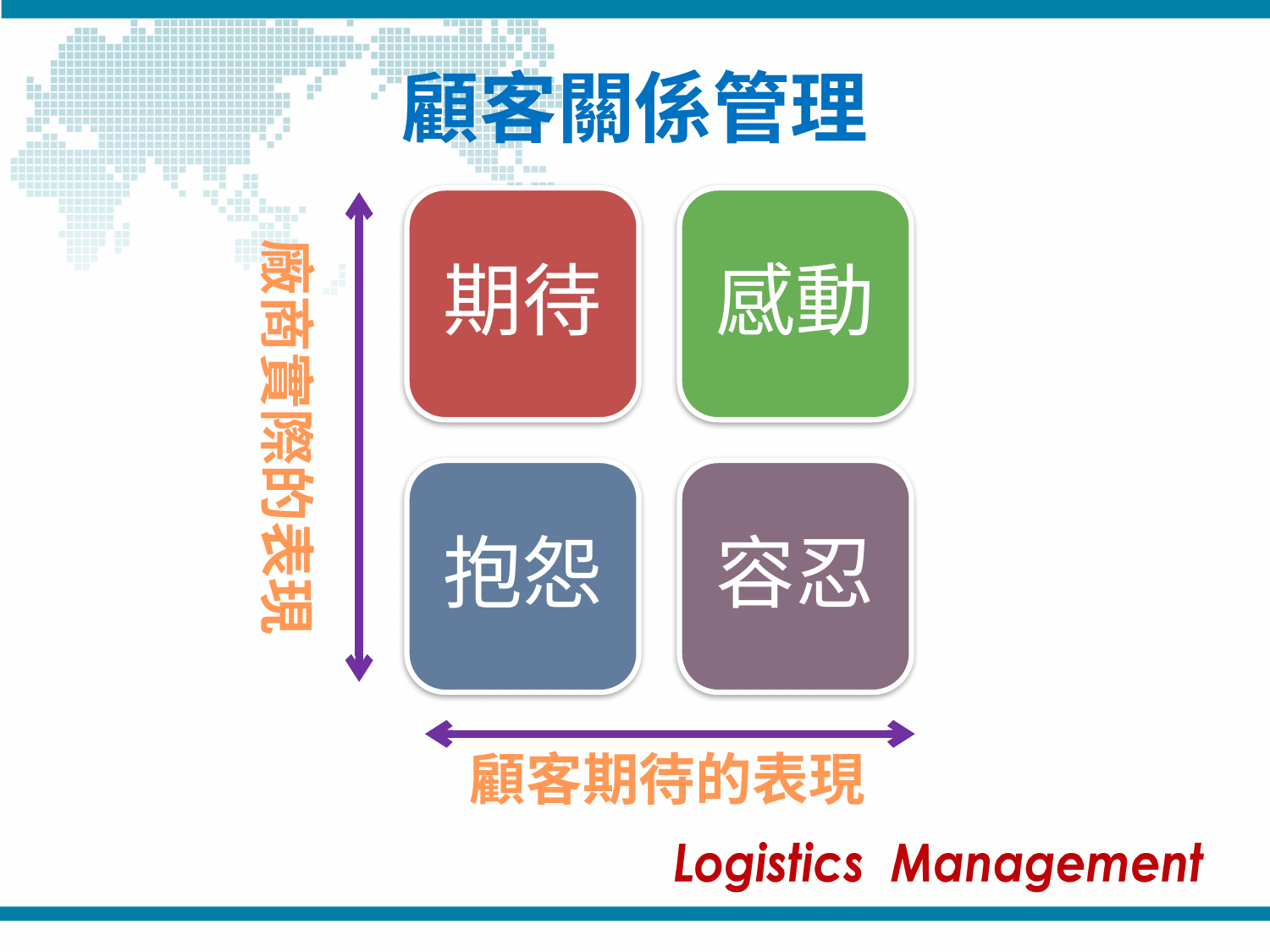

# 顧客關係管理
期待
感動
廠商實際的表現
抱怨
容忍
顧客期待的表現